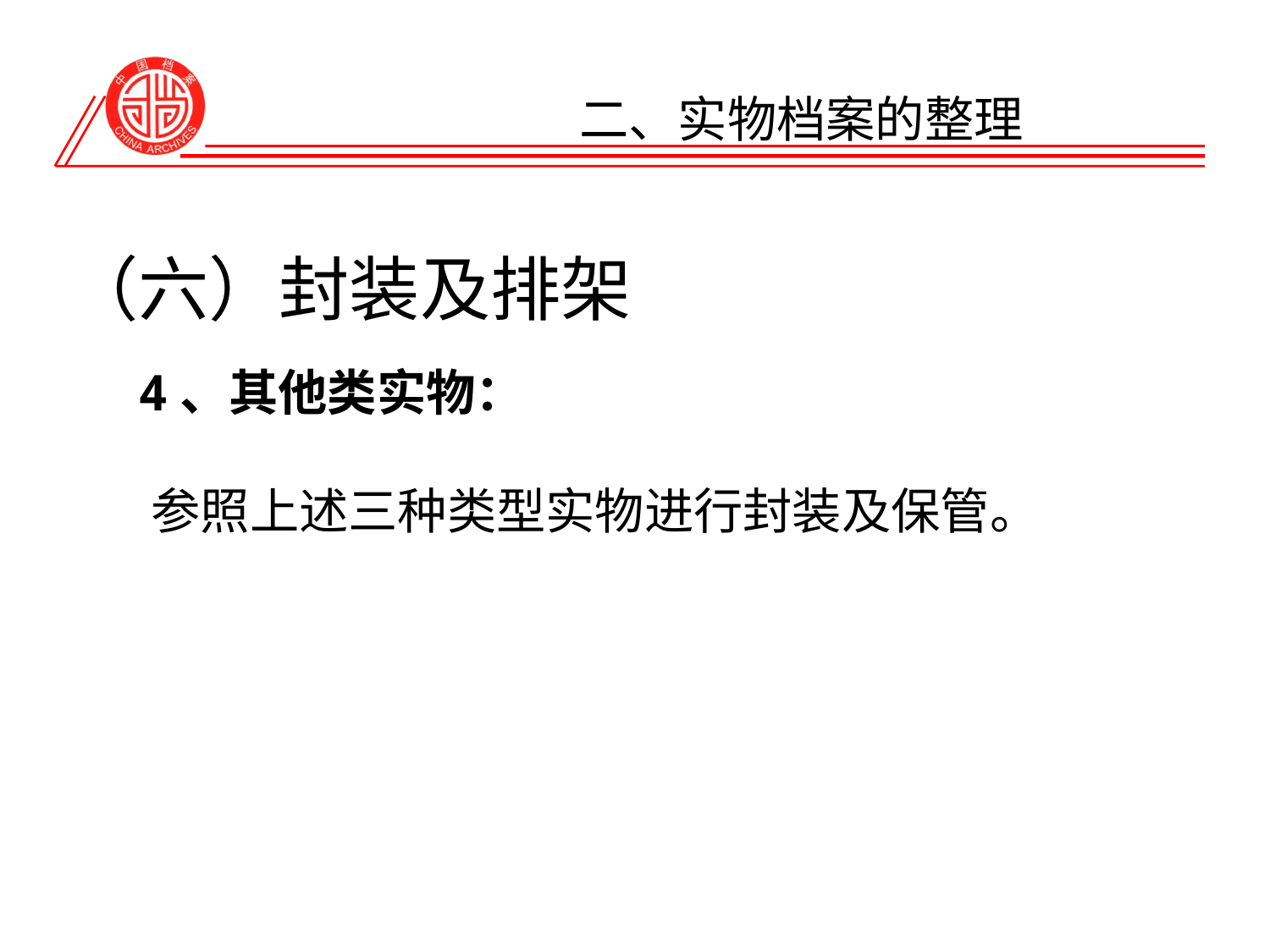

# 二、实物档案的整理
（六）封装及排架
       4、其他类实物：
    参照上述三种类型实物进行封装及保管。